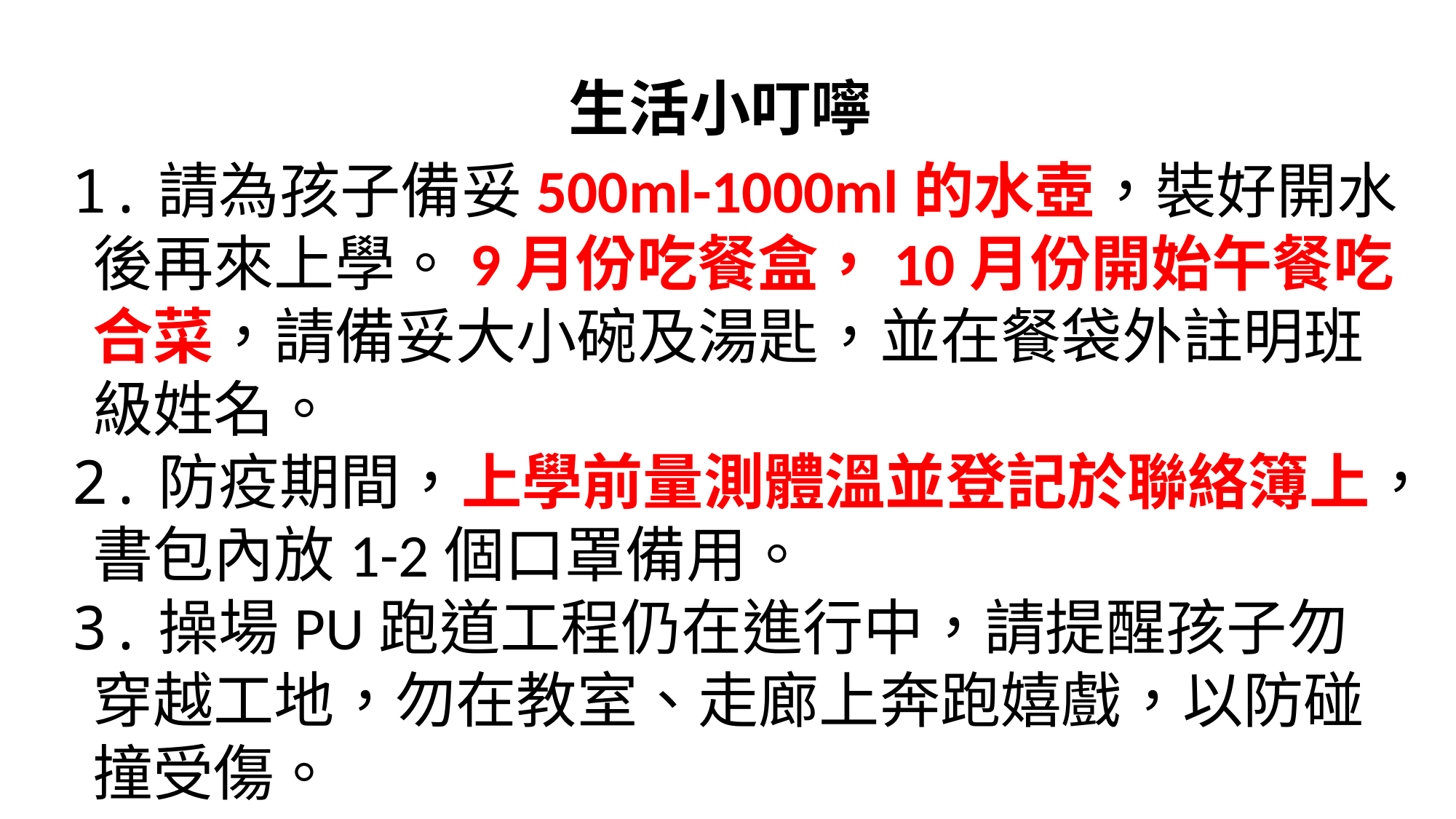

生活小叮嚀
1.請為孩子備妥500ml-1000ml的水壺，裝好開水後再來上學。9月份吃餐盒，10月份開始午餐吃合菜，請備妥大小碗及湯匙，並在餐袋外註明班級姓名。
2.防疫期間，上學前量測體溫並登記於聯絡簿上，書包內放1-2個口罩備用。
3.操場PU跑道工程仍在進行中，請提醒孩子勿穿越工地，勿在教室、走廊上奔跑嬉戲，以防碰撞受傷。